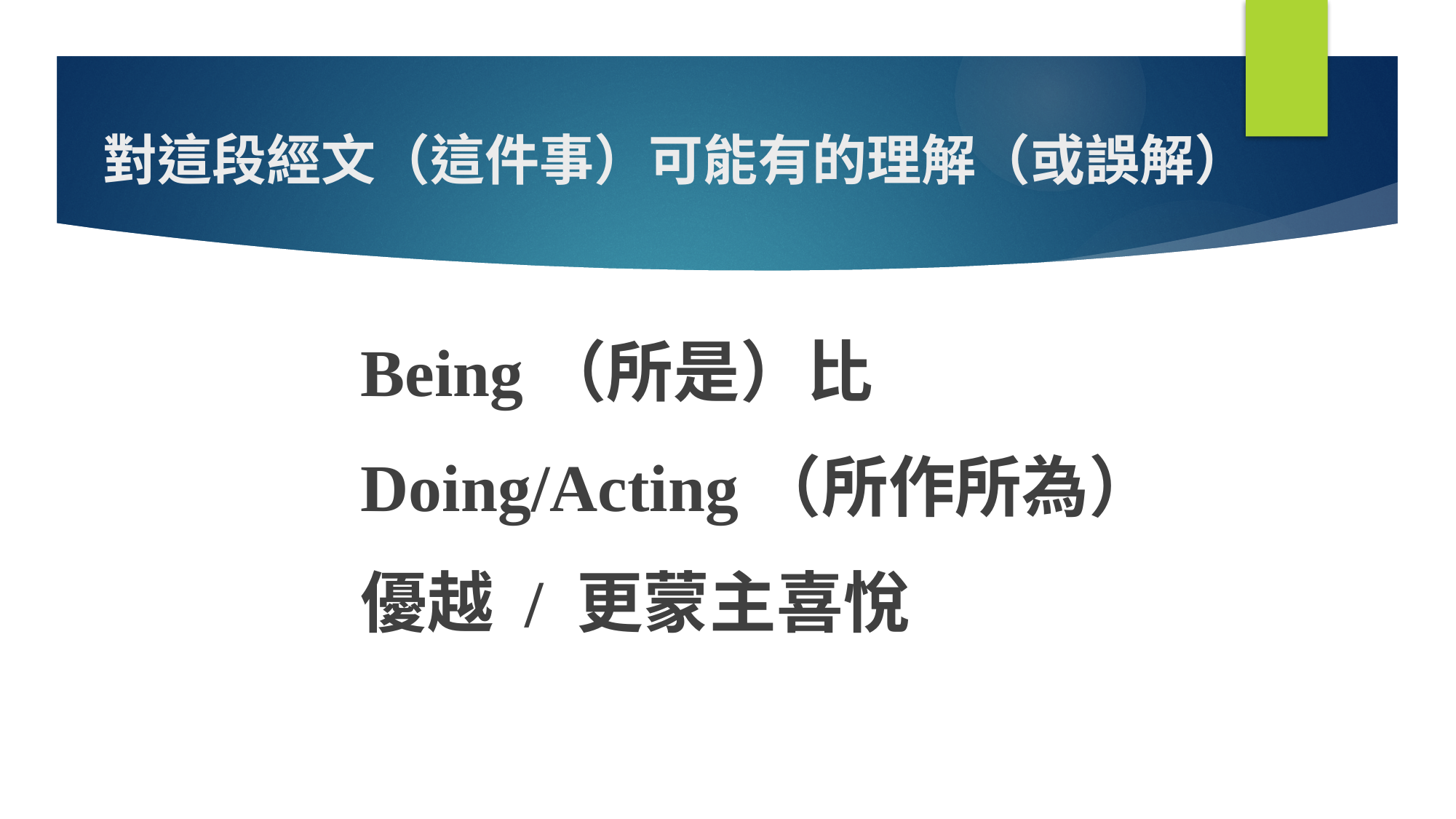

# 對這段經文（這件事）可能有的理解（或誤解）
Being（所是）比
Doing/Acting（所作所為）
優越 / 更蒙主喜悅